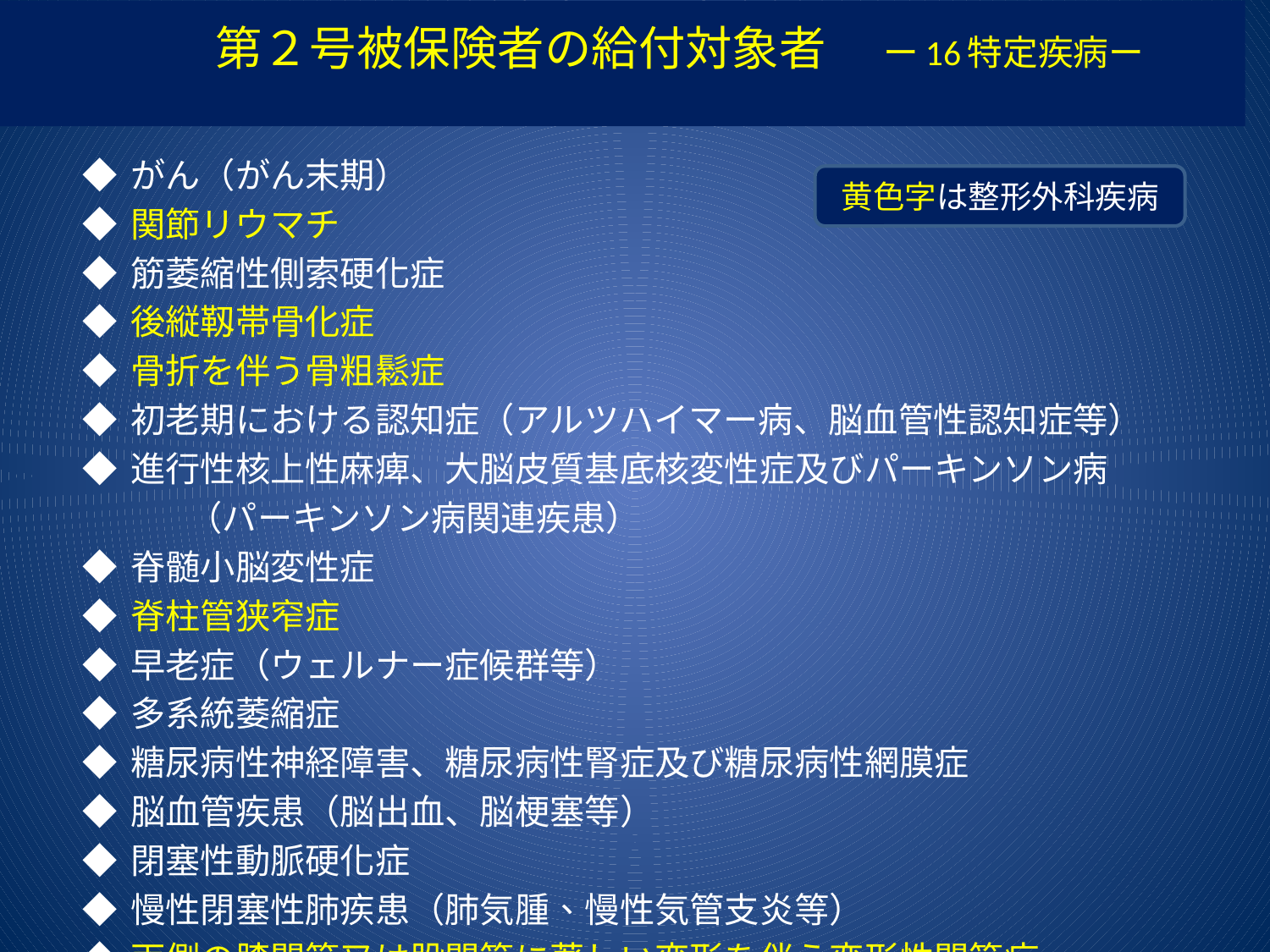

# 第２号被保険者の給付対象者　ー16特定疾病ー
◆ がん（がん末期）
◆ 関節リウマチ
◆ 筋萎縮性側索硬化症
◆ 後縦靱帯骨化症
◆ 骨折を伴う骨粗鬆症
◆ 初老期における認知症（アルツハイマー病、脳血管性認知症等）
◆ 進行性核上性麻痺、大脳皮質基底核変性症及びパーキンソン病
　　　（パーキンソン病関連疾患）
◆ 脊髄小脳変性症
◆ 脊柱管狭窄症
◆ 早老症（ウェルナー症候群等）
◆ 多系統萎縮症
◆ 糖尿病性神経障害、糖尿病性腎症及び糖尿病性網膜症
◆ 脳血管疾患（脳出血、脳梗塞等）
◆ 閉塞性動脈硬化症
◆ 慢性閉塞性肺疾患（肺気腫、慢性気管支炎等）
◆ 両側の膝関節又は股関節に著しい変形を伴う変形性関節症
黄色字は整形外科疾病